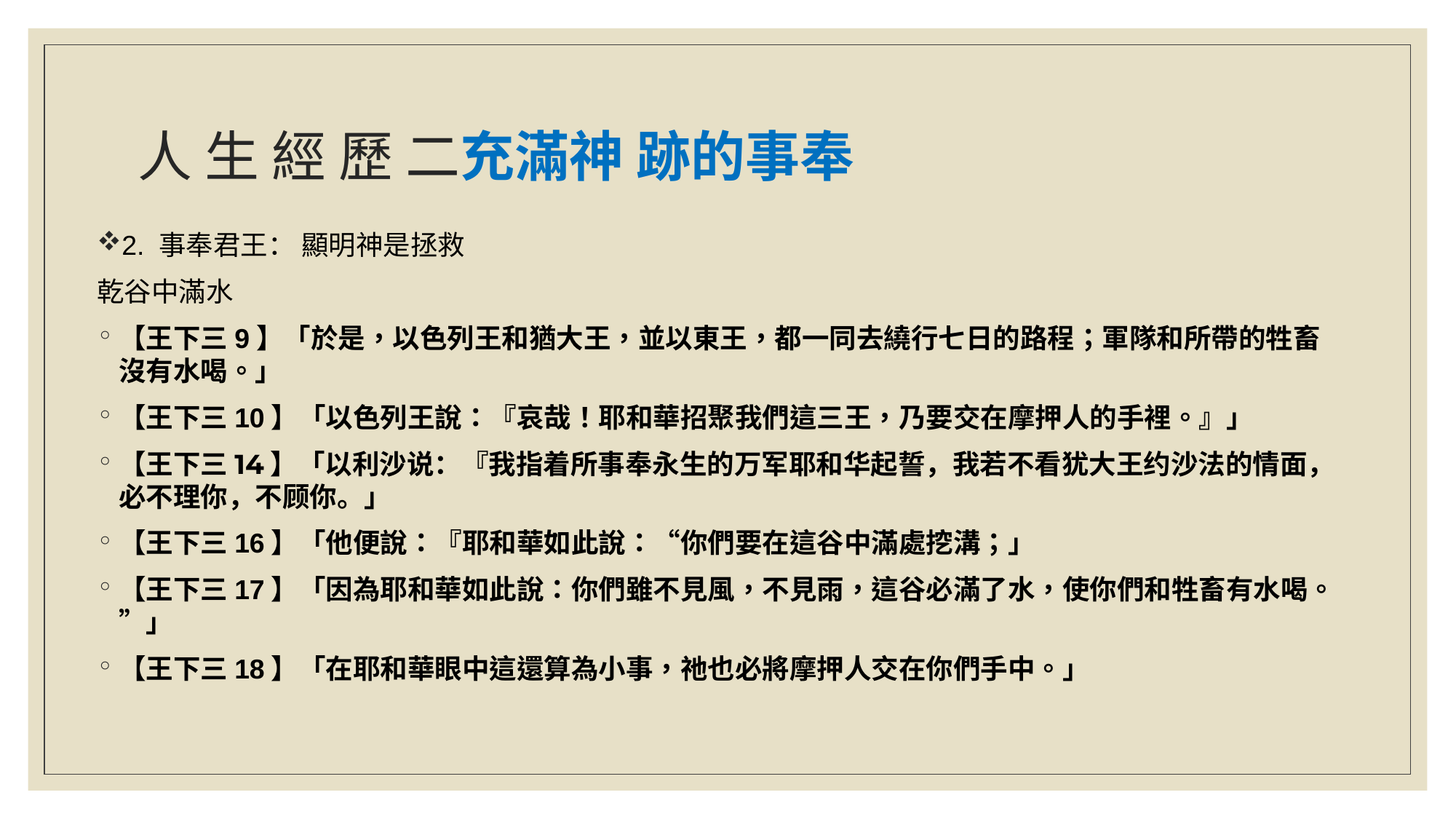

# 人 生 經 歷 二充滿神 跡的事奉
2. 事奉君王： 顯明神是拯救
乾谷中滿水
【王下三9】「於是，以色列王和猶大王，並以東王，都一同去繞行七日的路程；軍隊和所帶的牲畜沒有水喝。」
【王下三10】「以色列王說：『哀哉！耶和華招聚我們這三王，乃要交在摩押人的手裡。』」
【王下三14】「以利沙说：『我指着所事奉永生的万军耶和华起誓，我若不看犹大王约沙法的情面，必不理你，不顾你。」
【王下三16】「他便說：『耶和華如此說：“你們要在這谷中滿處挖溝；」
【王下三17】「因為耶和華如此說：你們雖不見風，不見雨，這谷必滿了水，使你們和牲畜有水喝。”」
【王下三18】「在耶和華眼中這還算為小事，祂也必將摩押人交在你們手中。」